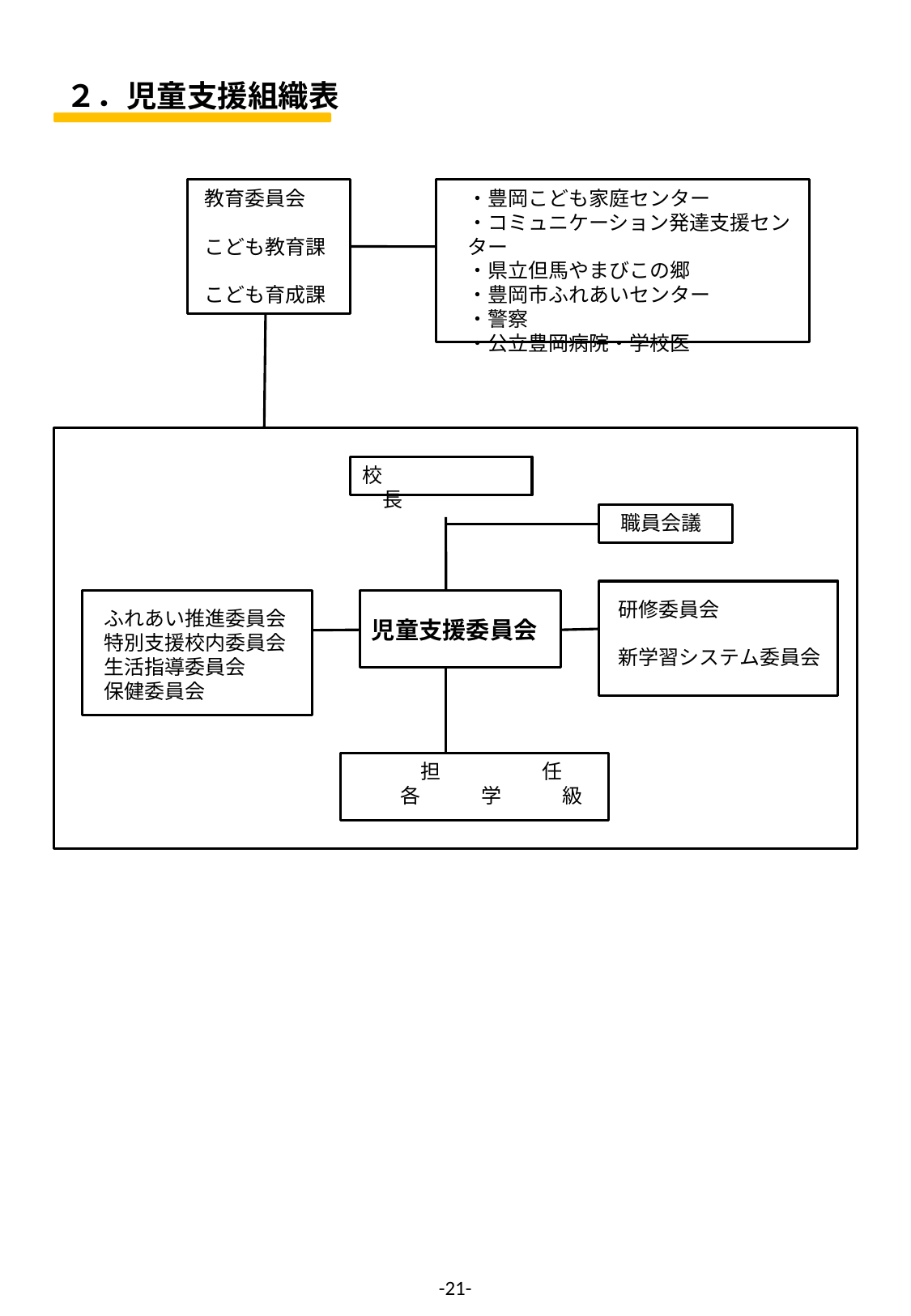

２．児童支援組織表

教育委員会

こども教育課

こども育成課

・豊岡こども家庭センター
・コミュニケーション発達支援センター
・県立但馬やまびこの郷
・豊岡市ふれあいセンター
・警察
・公立豊岡病院・学校医

校　　　　　　　　長

職員会議

研修委員会

新学習システム委員会
ふれあい推進委員会
特別支援校内委員会
生活指導委員会
保健委員会
児童支援委員会

　担　　　　　任
各　　　学　　　級
-21-